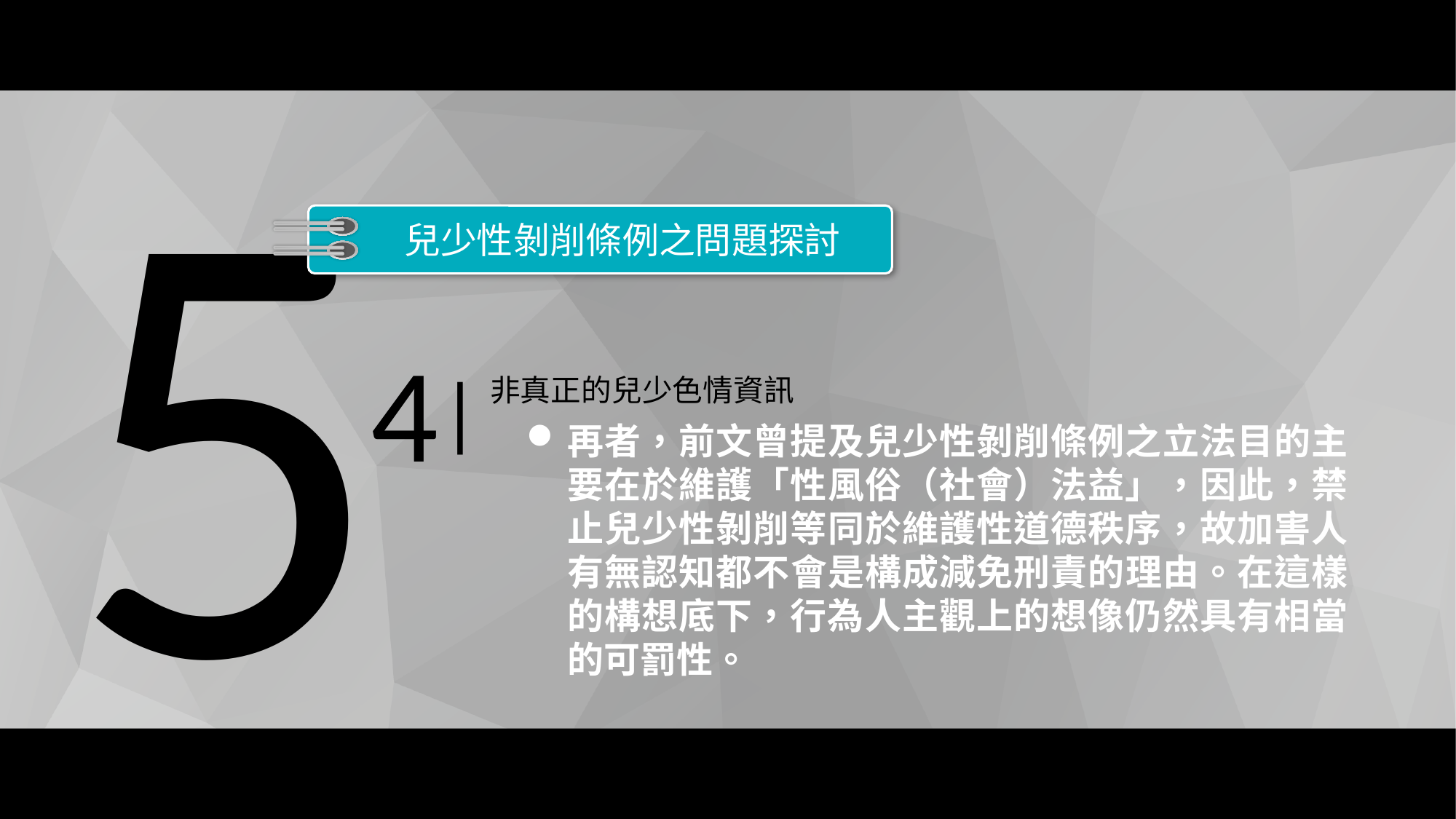

5

兒少性剝削條例之問題探討
4
|
非真正的兒少色情資訊
再者，前文曾提及兒少性剝削條例之立法目的主要在於維護「性風俗（社會）法益」，因此，禁止兒少性剝削等同於維護性道德秩序，故加害人有無認知都不會是構成減免刑責的理由。在這樣的構想底下，行為人主觀上的想像仍然具有相當的可罰性。